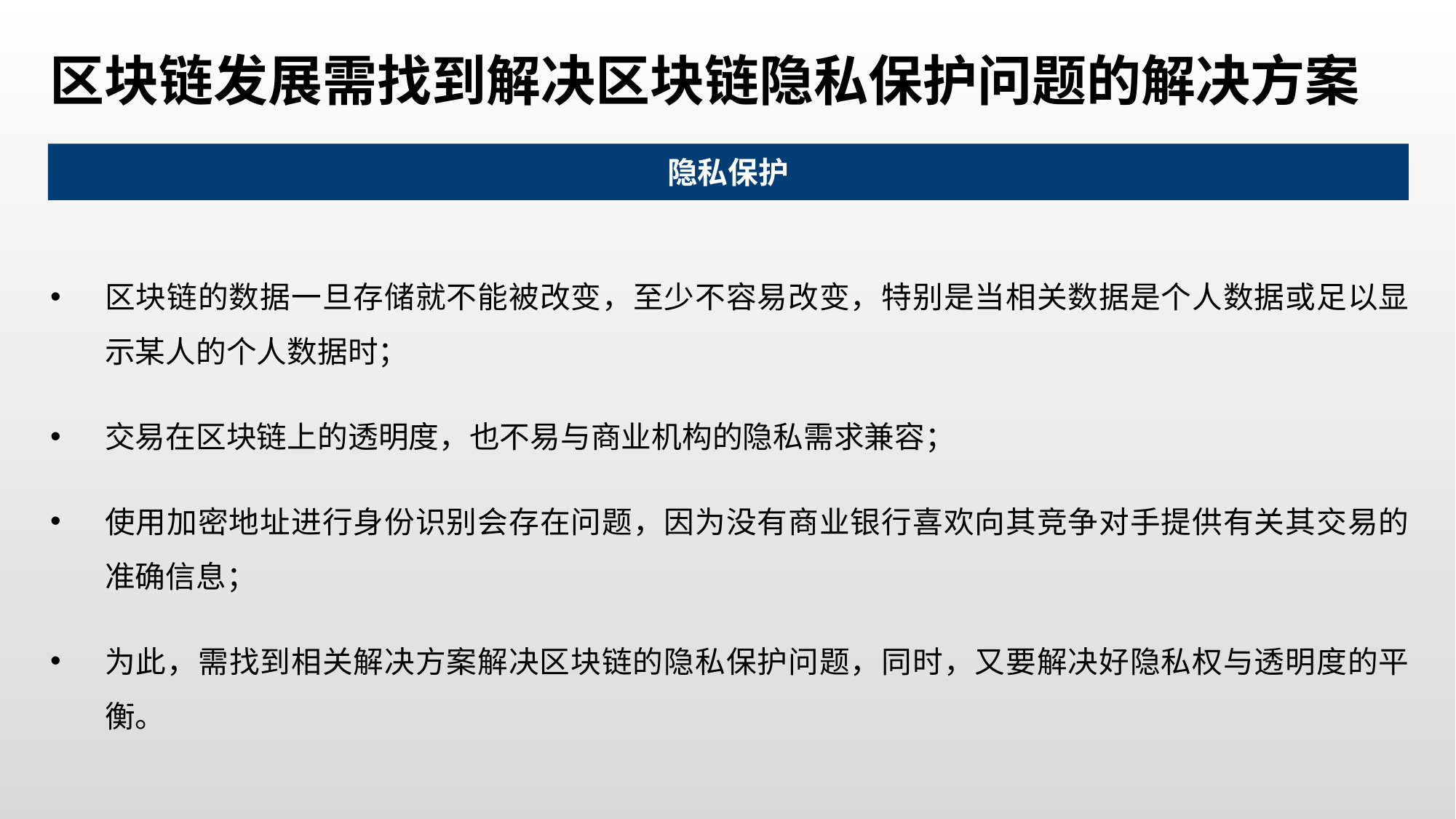

区块链发展需找到解决区块链隐私保护问题的解决方案
隐私保护
区块链的数据一旦存储就不能被改变，至少不容易改变，特别是当相关数据是个人数据或足以显示某人的个人数据时；
交易在区块链上的透明度，也不易与商业机构的隐私需求兼容；
使用加密地址进行身份识别会存在问题，因为没有商业银行喜欢向其竞争对手提供有关其交易的准确信息；
为此，需找到相关解决方案解决区块链的隐私保护问题，同时，又要解决好隐私权与透明度的平衡。